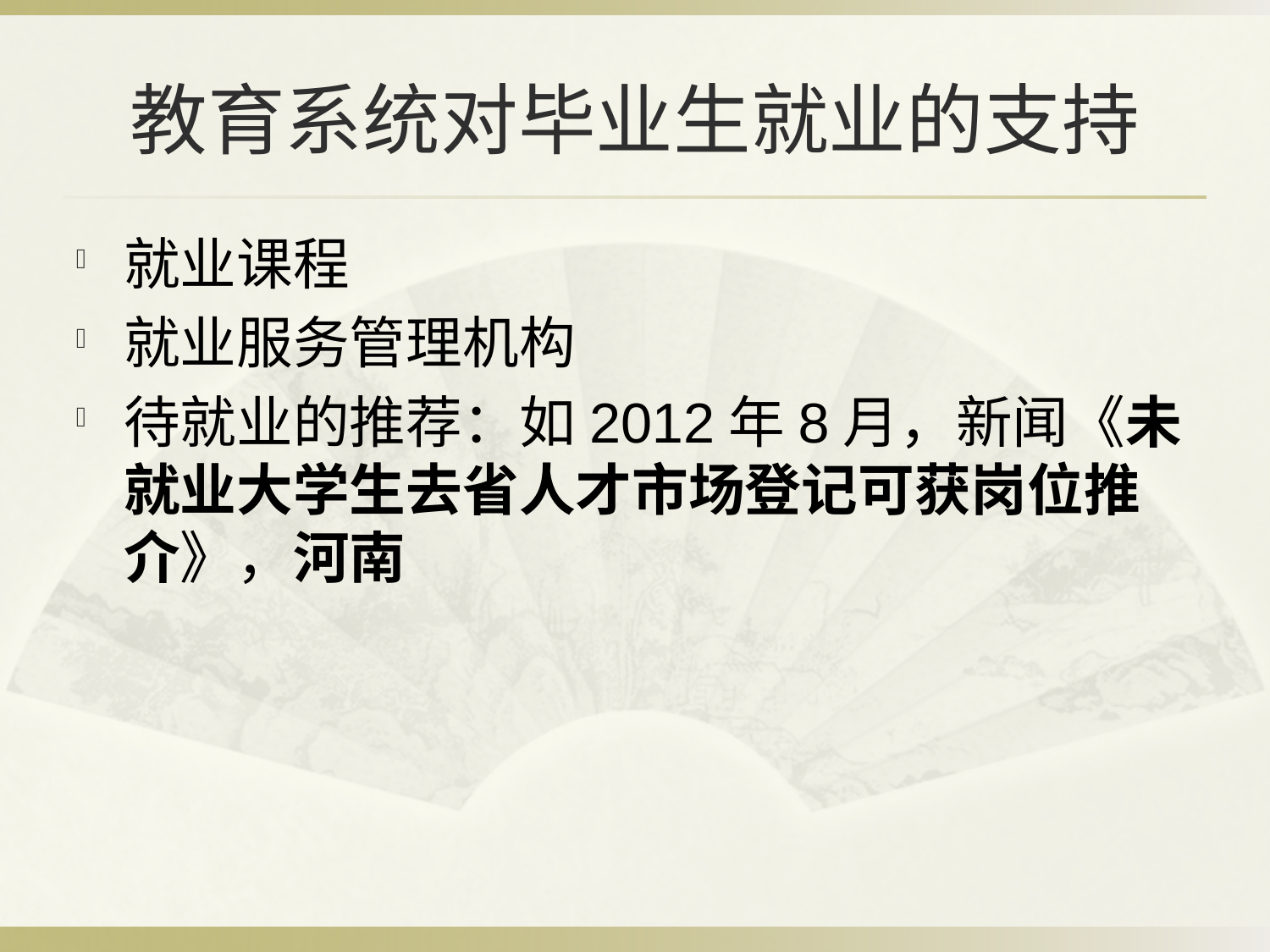

# 教育系统对毕业生就业的支持
就业课程
就业服务管理机构
待就业的推荐：如2012年8月，新闻《未就业大学生去省人才市场登记可获岗位推介》，河南